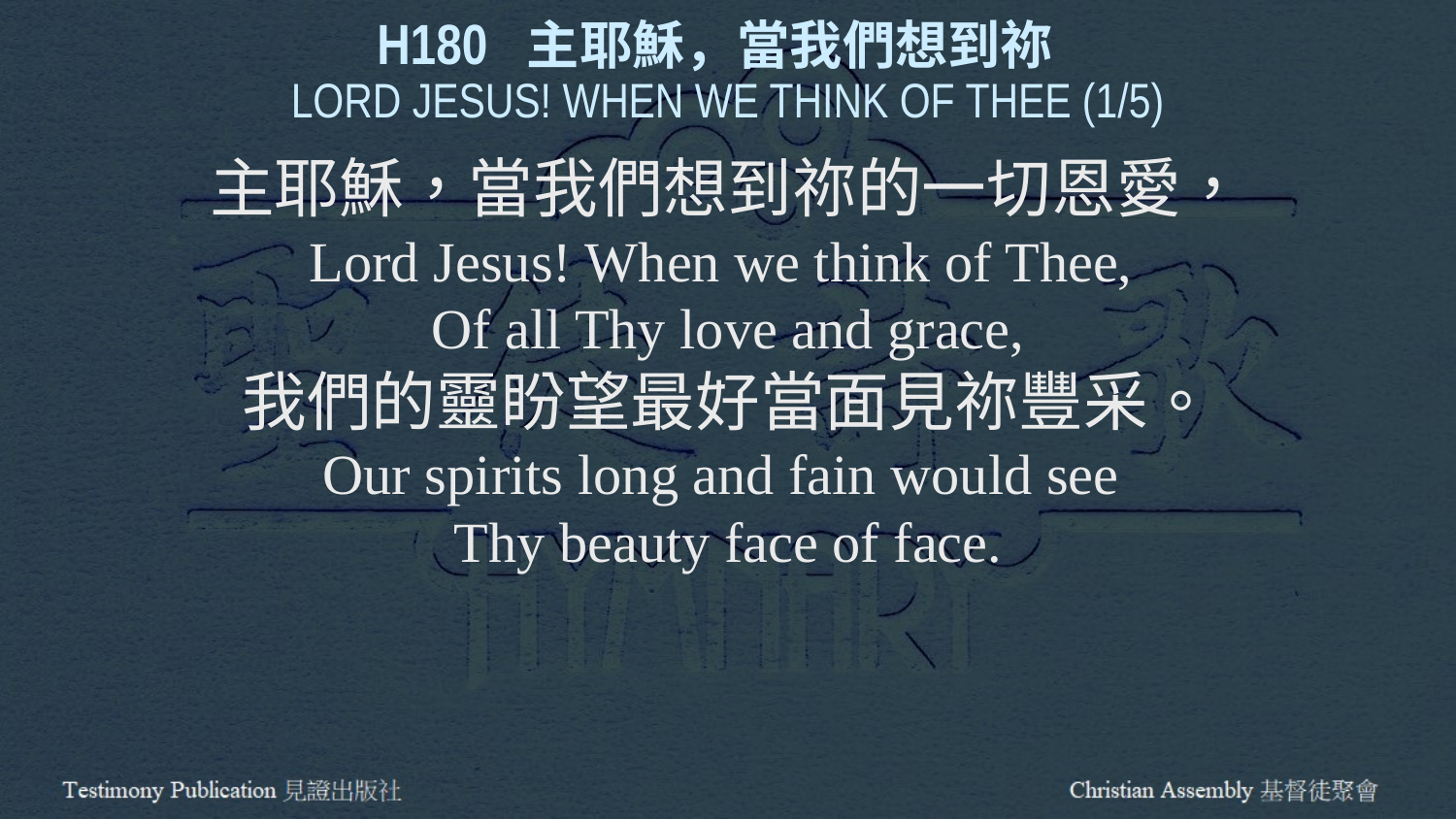

H180  主耶穌，當我們想到祢
LORD JESUS! WHEN WE THINK OF THEE (1/5)
主耶穌，當我們想到祢的一切恩愛，
Lord Jesus! When we think of Thee,
Of all Thy love and grace,
我們的靈盼望最好當面見祢豐采。
Our spirits long and fain would see
Thy beauty face of face.